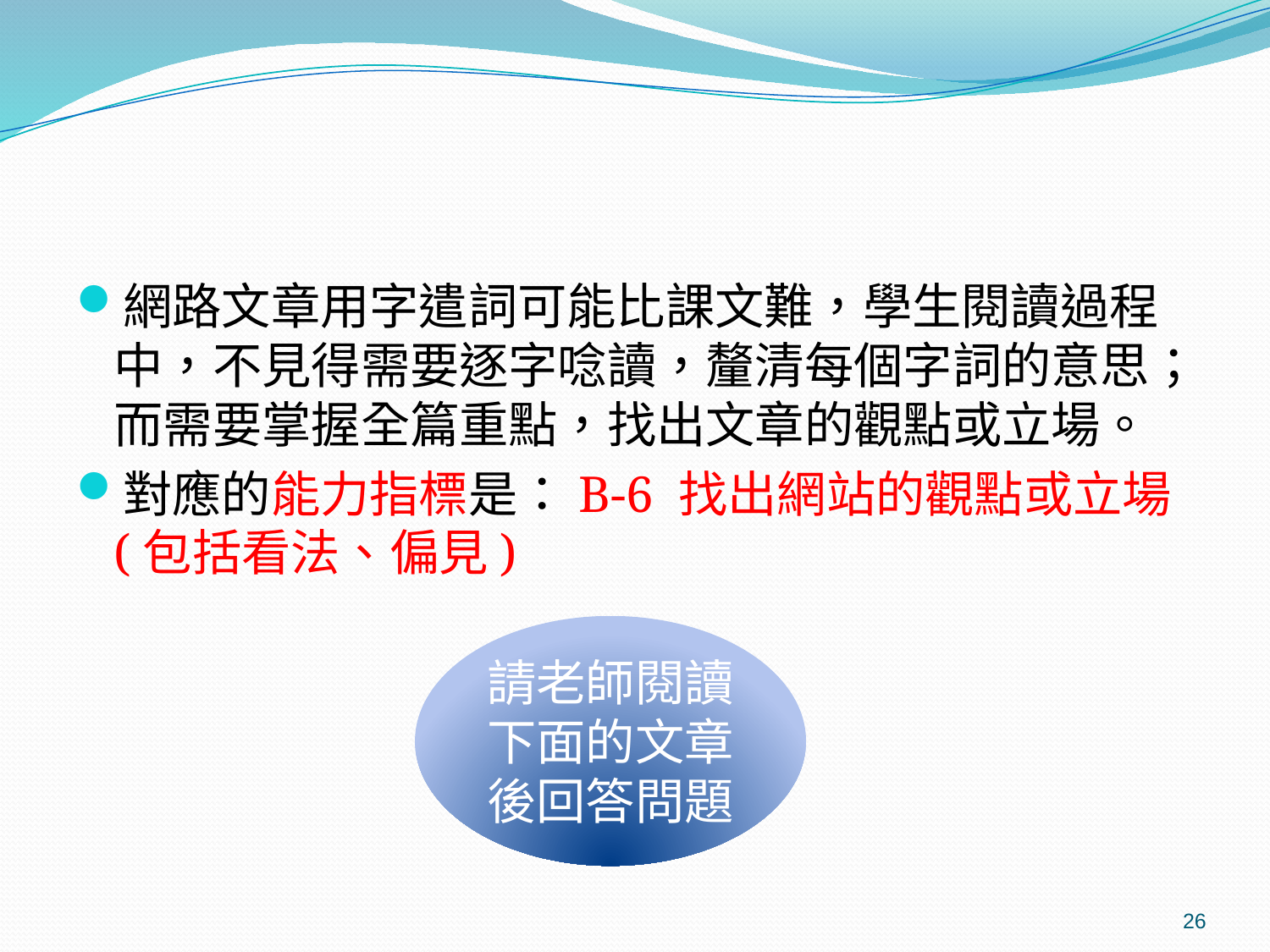

#
網路文章用字遣詞可能比課文難，學生閱讀過程中，不見得需要逐字唸讀，釐清每個字詞的意思；而需要掌握全篇重點，找出文章的觀點或立場。
對應的能力指標是：B-6 找出網站的觀點或立場(包括看法、偏見)

請老師閱讀下面的文章後回答問題
26